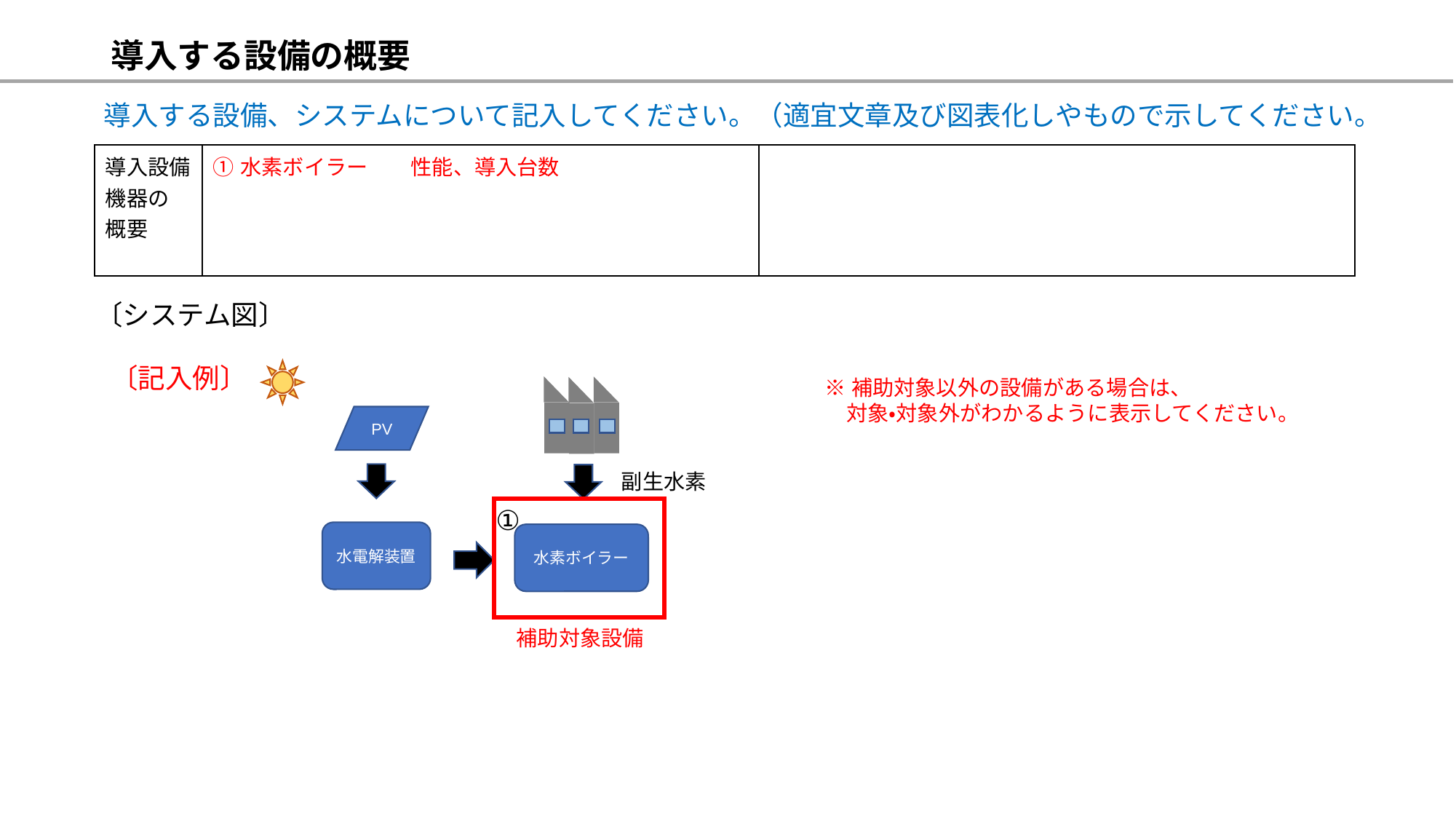

# 導入する設備の概要
導入する設備、システムについて記入してください。（適宜文章及び図表化しやもので示してください。
| 導入設備機器の 概要 | ①水素ボイラー　　性能、導入台数 |  |
| --- | --- | --- |
〔システム図〕
〔記入例〕

※補助対象以外の設備がある場合は、
　対象・対象外がわかるように表示してください。

PV
副生水素

①

水電解装置
水素ボイラー

補助対象設備